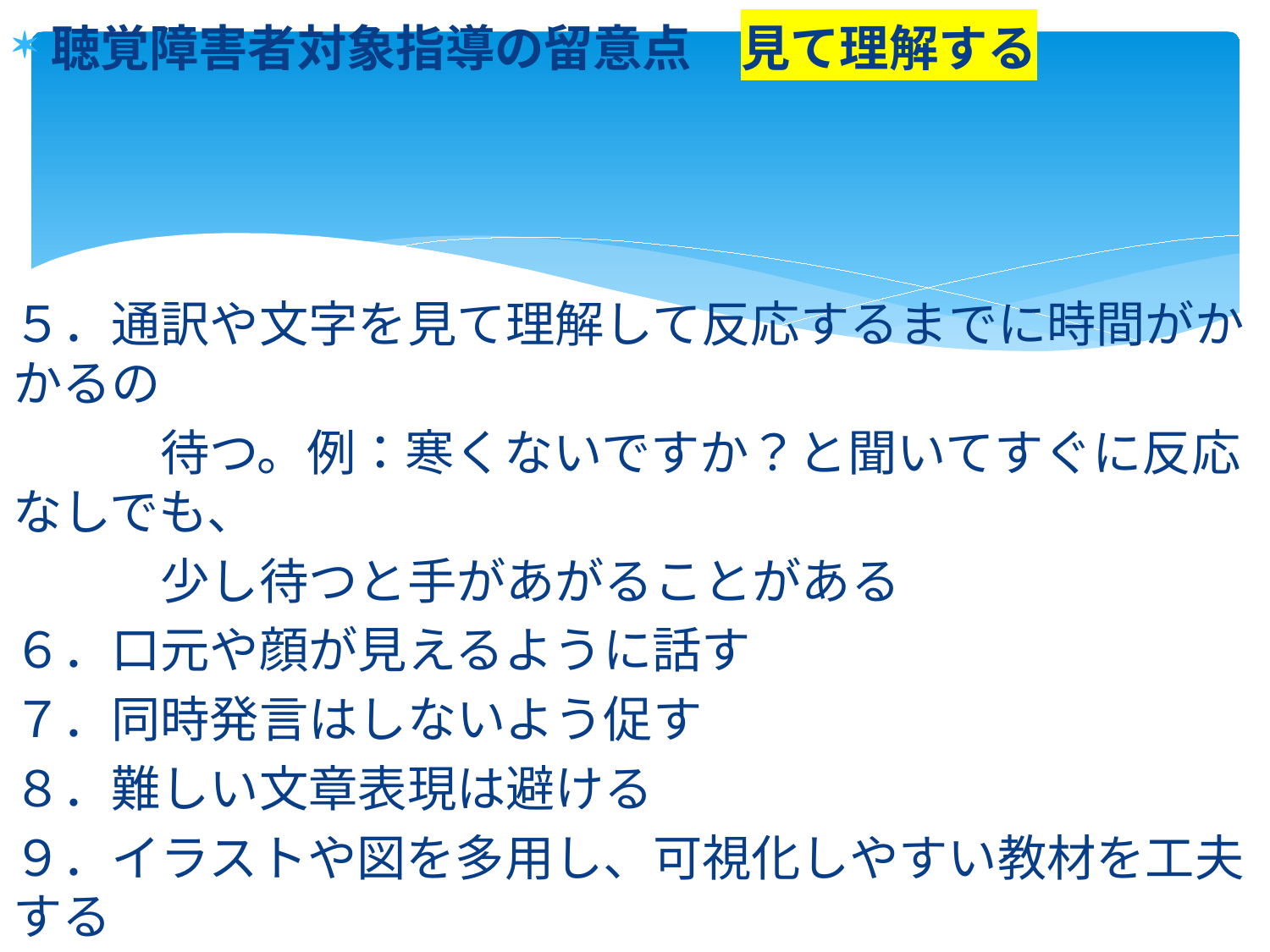

聴覚障害者対象指導の留意点　見て理解する

５．通訳や文字を見て理解して反応するまでに時間がかかるの
　　　待つ。例：寒くないですか？と聞いてすぐに反応なしでも、
　　　少し待つと手があがることがある
６．口元や顔が見えるように話す
７．同時発言はしないよう促す
８．難しい文章表現は避ける
９．イラストや図を多用し、可視化しやすい教材を工夫する
10.　聞こえる人だけで話が進まないようにする